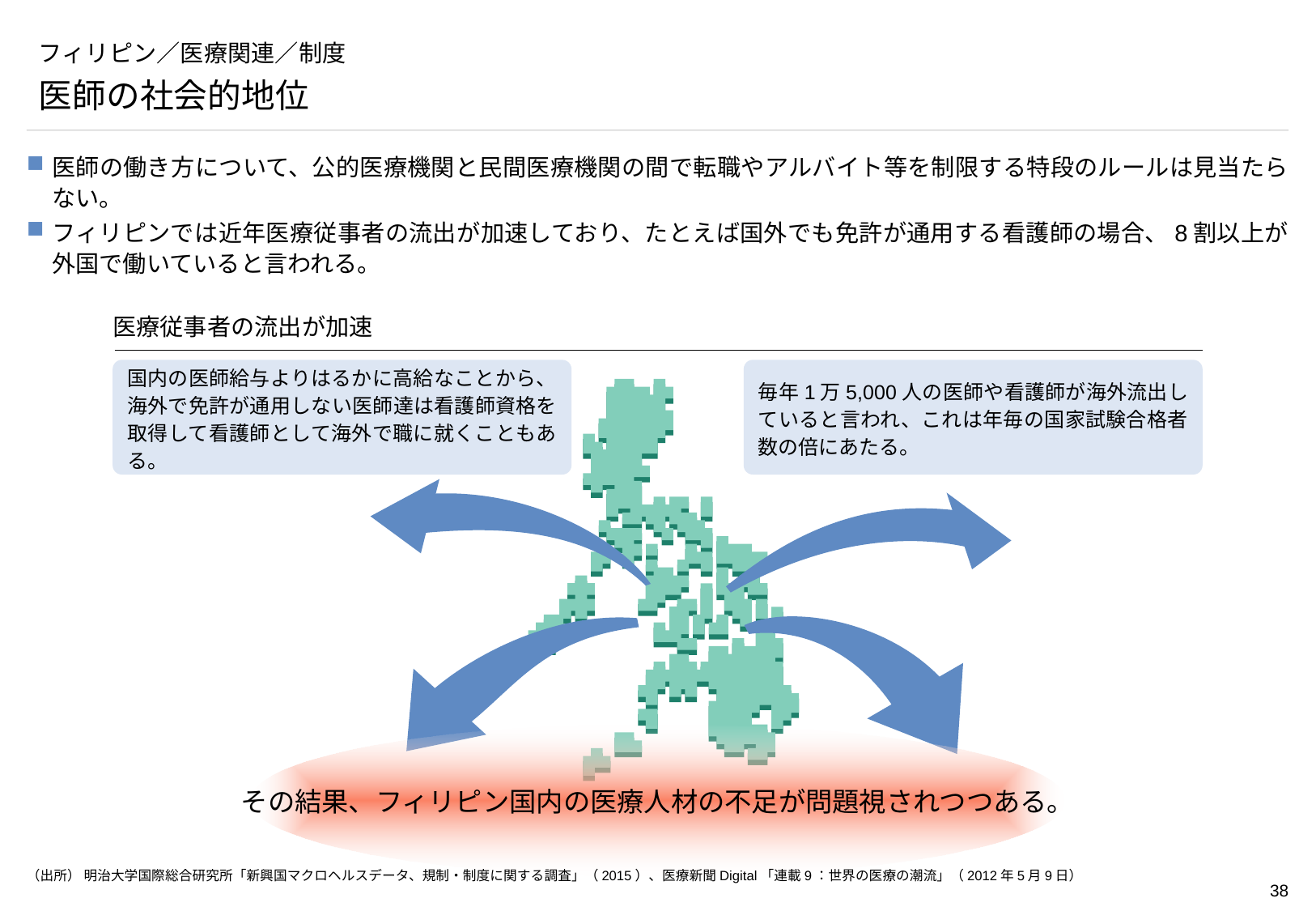

# フィリピン／医療関連／制度
医師の社会的地位
医師の働き方について、公的医療機関と民間医療機関の間で転職やアルバイト等を制限する特段のルールは見当たらない。
フィリピンでは近年医療従事者の流出が加速しており、たとえば国外でも免許が通用する看護師の場合、8割以上が外国で働いていると言われる。
医療従事者の流出が加速
国内の医師給与よりはるかに高給なことから、
海外で免許が通用しない医師達は看護師資格を取得して看護師として海外で職に就くこともある。
毎年1万5,000人の医師や看護師が海外流出していると言われ、これは年毎の国家試験合格者数の倍にあたる。

その結果、フィリピン国内の医療人材の不足が問題視されつつある。
（出所） 明治大学国際総合研究所「新興国マクロヘルスデータ、規制・制度に関する調査」（2015）、医療新聞Digital「連載9：世界の医療の潮流」（2012年5月9日）